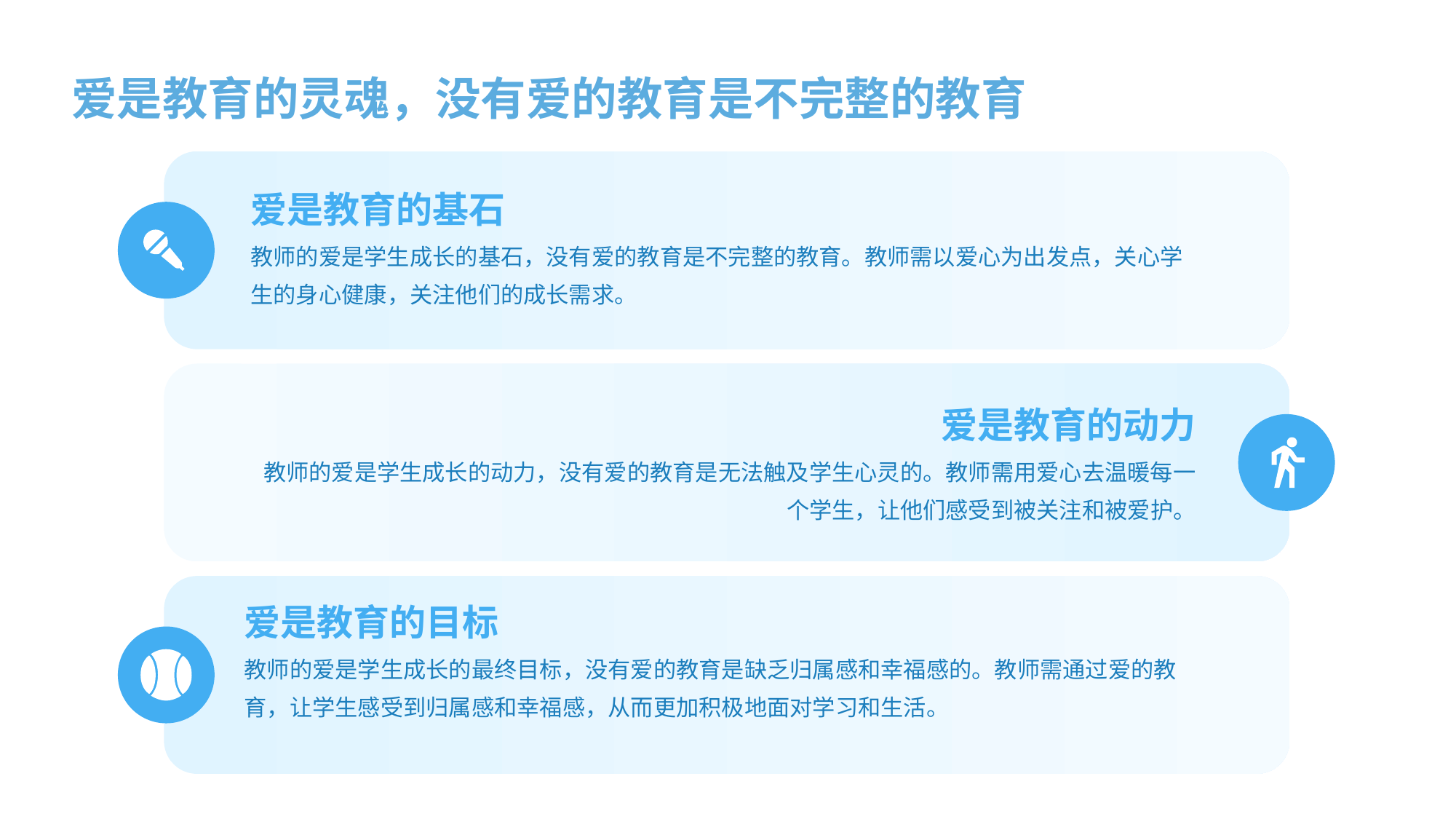

爱是教育的灵魂，没有爱的教育是不完整的教育

爱是教育的基石

教师的爱是学生成长的基石，没有爱的教育是不完整的教育。教师需以爱心为出发点，关心学生的身心健康，关注他们的成长需求。

爱是教育的动力

教师的爱是学生成长的动力，没有爱的教育是无法触及学生心灵的。教师需用爱心去温暖每一个学生，让他们感受到被关注和被爱护。

爱是教育的目标

教师的爱是学生成长的最终目标，没有爱的教育是缺乏归属感和幸福感的。教师需通过爱的教育，让学生感受到归属感和幸福感，从而更加积极地面对学习和生活。